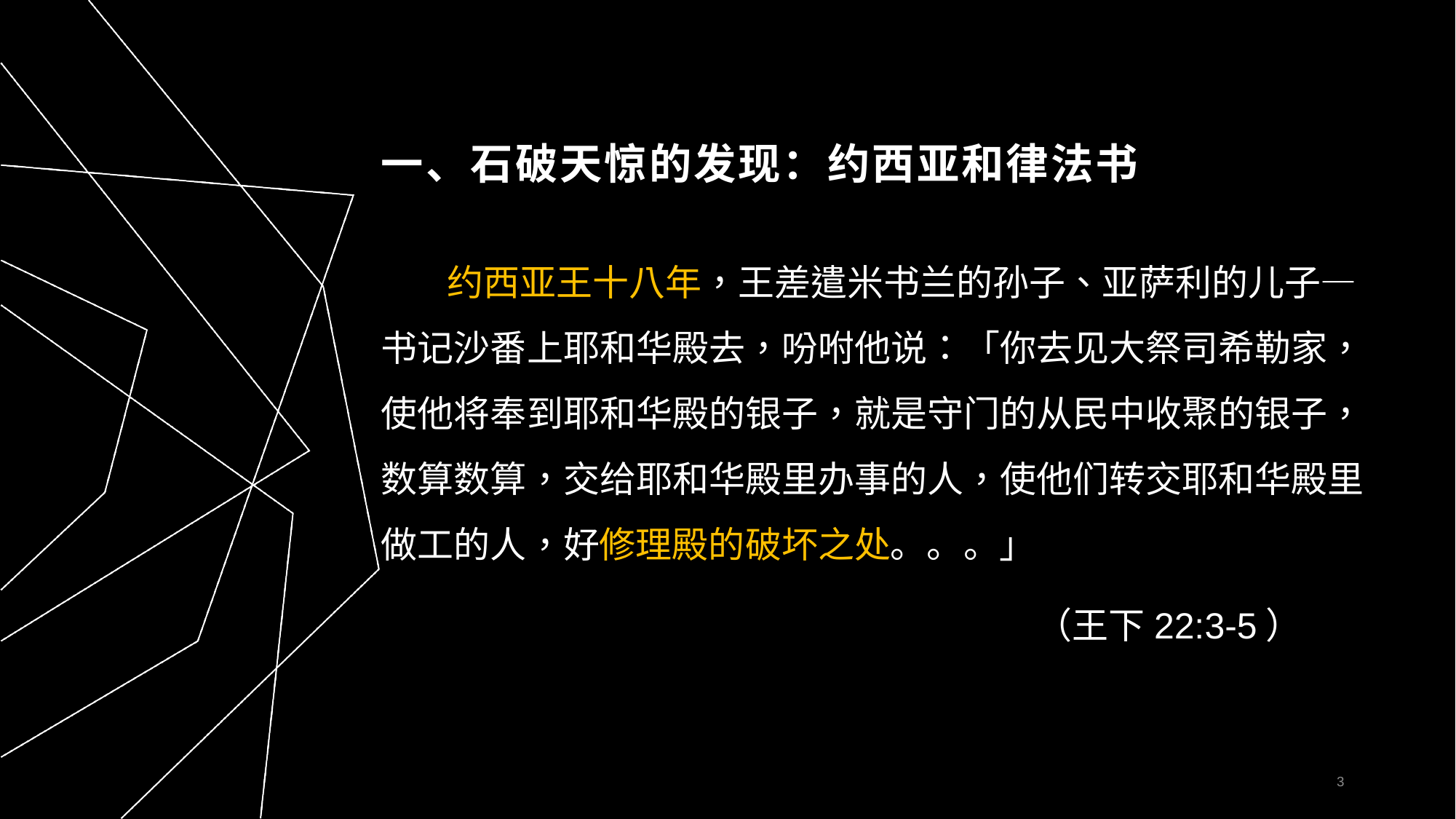

# 一、石破天惊的发现：约西亚和律法书
       约西亚王十八年，王差遣米书兰的孙子、亚萨利的儿子―书记沙番上耶和华殿去，吩咐他说：「你去见大祭司希勒家，使他将奉到耶和华殿的银子，就是守门的从民中收聚的银子，数算数算，交给耶和华殿里办事的人，使他们转交耶和华殿里做工的人，好修理殿的破坏之处。。。」
						（王下22:3-5）

3